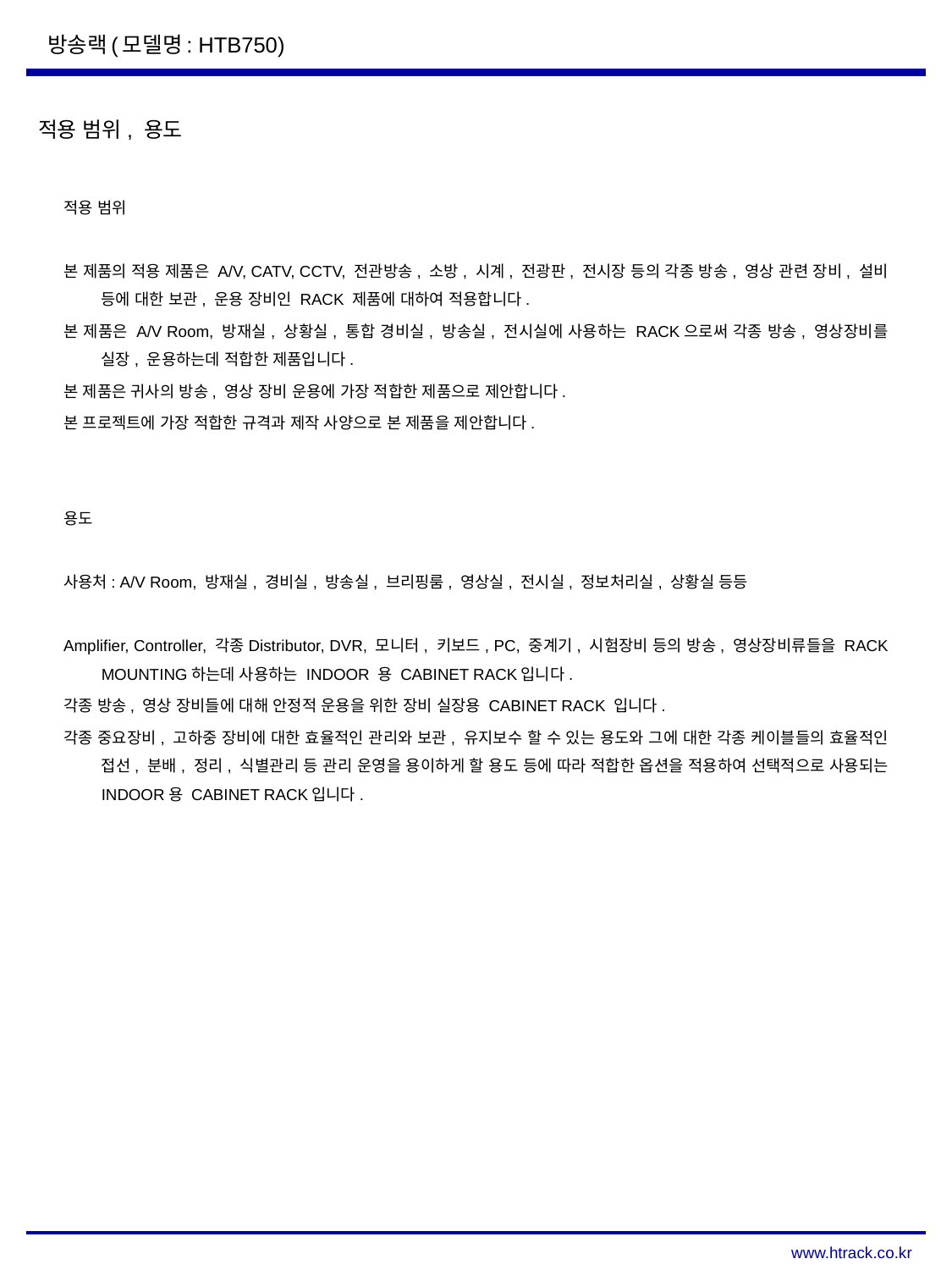

방송랙(모델명: HTB750)
적용 범위, 용도
적용 범위

본 제품의 적용 제품은 A/V, CATV, CCTV, 전관방송, 소방, 시계, 전광판, 전시장 등의 각종 방송, 영상 관련 장비, 설비 등에 대한 보관, 운용 장비인 RACK 제품에 대하여 적용합니다.
본 제품은 A/V Room, 방재실, 상황실, 통합 경비실, 방송실, 전시실에 사용하는 RACK으로써 각종 방송, 영상장비를 실장, 운용하는데 적합한 제품입니다.
본 제품은 귀사의 방송, 영상 장비 운용에 가장 적합한 제품으로 제안합니다.
본 프로젝트에 가장 적합한 규격과 제작 사양으로 본 제품을 제안합니다.

용도

사용처: A/V Room, 방재실, 경비실, 방송실, 브리핑룸, 영상실, 전시실, 정보처리실, 상황실 등등

Amplifier, Controller, 각종Distributor, DVR, 모니터, 키보드, PC, 중계기, 시험장비 등의 방송, 영상장비류들을 RACK MOUNTING하는데 사용하는 INDOOR 용 CABINET RACK입니다.
각종 방송, 영상 장비들에 대해 안정적 운용을 위한 장비 실장용 CABINET RACK 입니다.
각종 중요장비, 고하중 장비에 대한 효율적인 관리와 보관, 유지보수 할 수 있는 용도와 그에 대한 각종 케이블들의 효율적인 접선, 분배, 정리, 식별관리 등 관리 운영을 용이하게 할 용도 등에 따라 적합한 옵션을 적용하여 선택적으로 사용되는 INDOOR용 CABINET RACK입니다.

www.htrack.co.kr